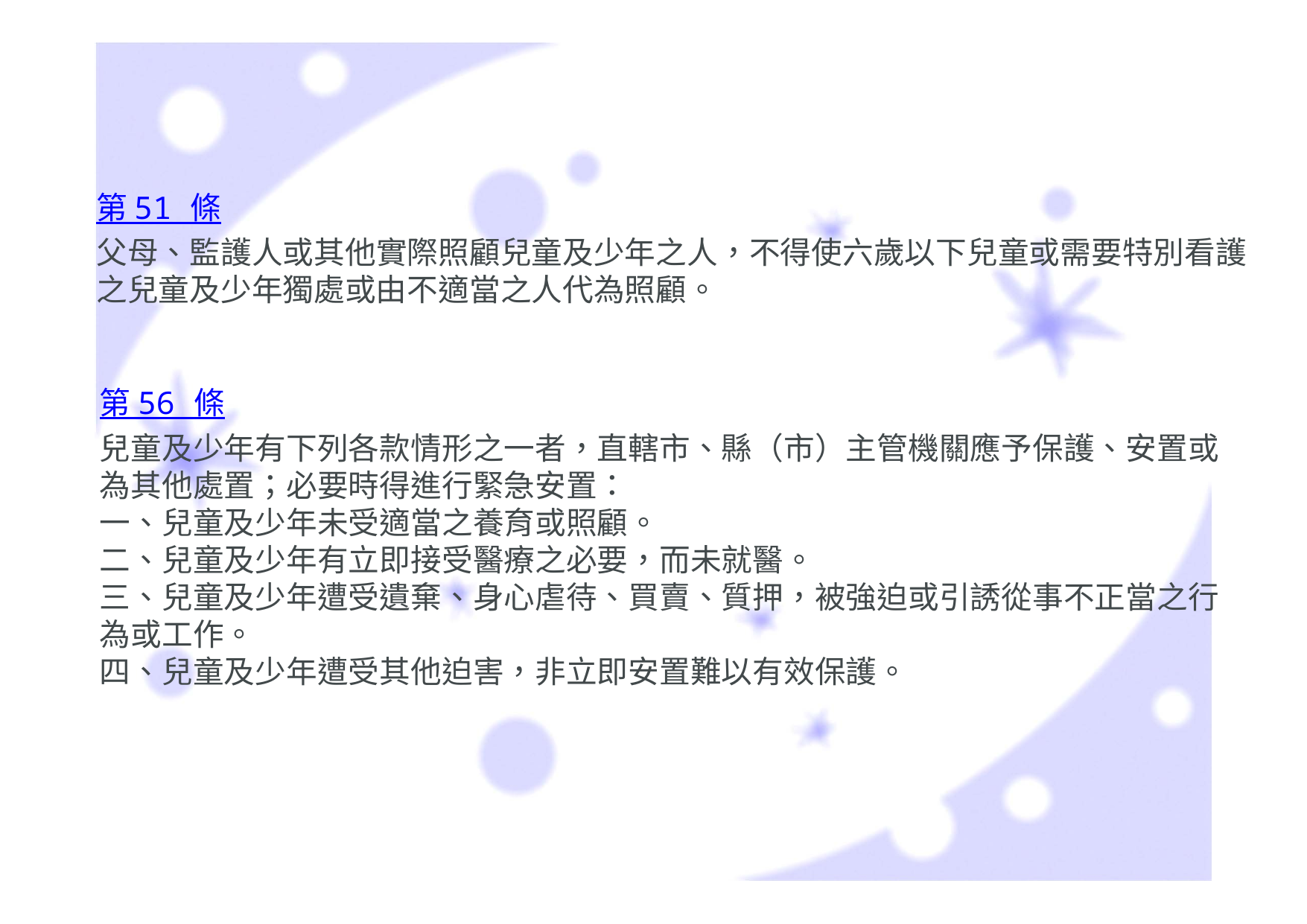

第 51 條
父母、監護人或其他實際照顧兒童及少年之人，不得使六歲以下兒童或需要特別看護之兒童及少年獨處或由不適當之人代為照顧。
第 56 條
兒童及少年有下列各款情形之一者，直轄市、縣（市）主管機關應予保護、安置或為其他處置；必要時得進行緊急安置：
一、兒童及少年未受適當之養育或照顧。
二、兒童及少年有立即接受醫療之必要，而未就醫。
三、兒童及少年遭受遺棄、身心虐待、買賣、質押，被強迫或引誘從事不正當之行為或工作。
四、兒童及少年遭受其他迫害，非立即安置難以有效保護。